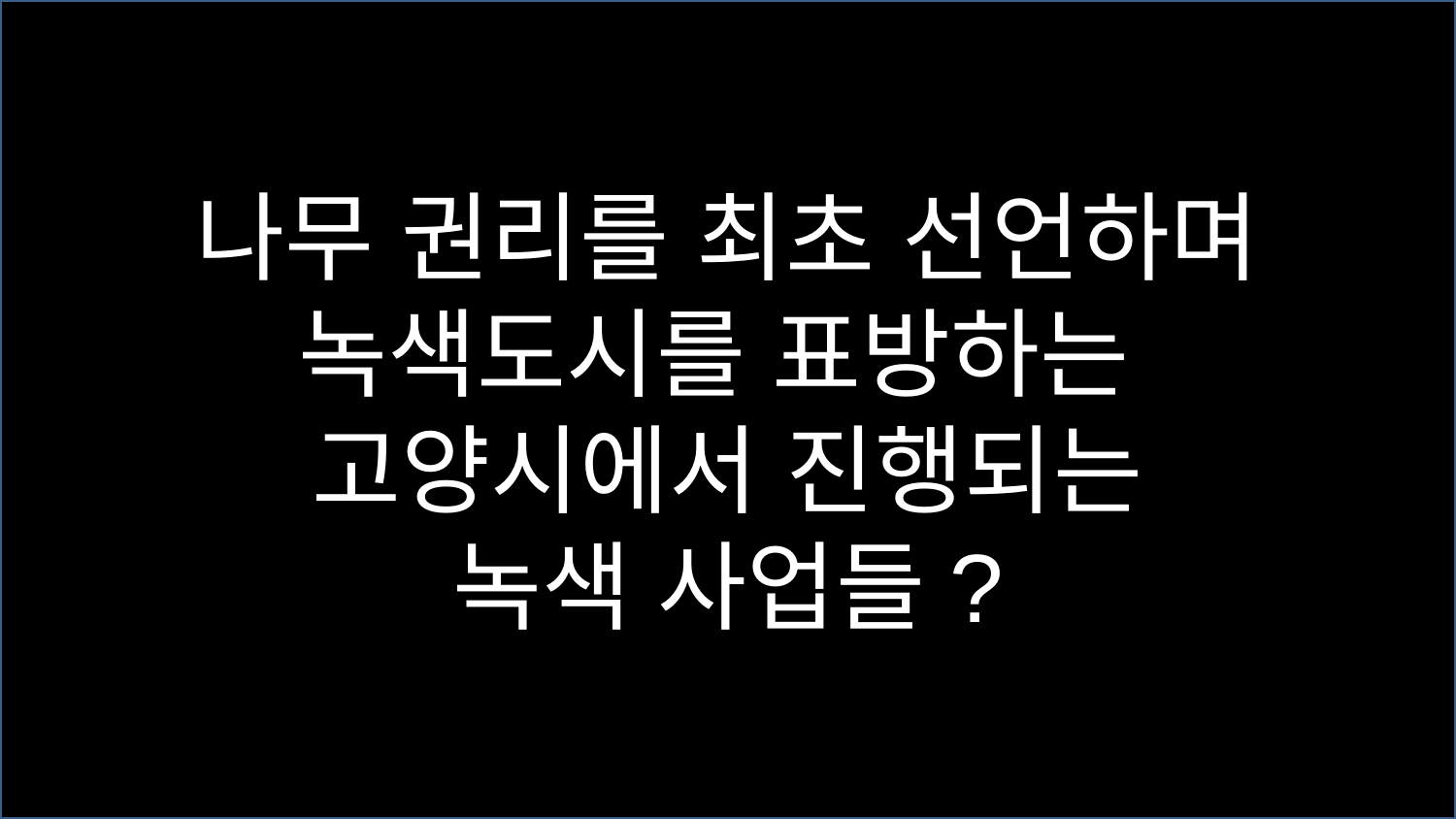

나무 권리를 최초 선언하며
녹색도시를 표방하는
고양시에서 진행되는
녹색 사업들?
#